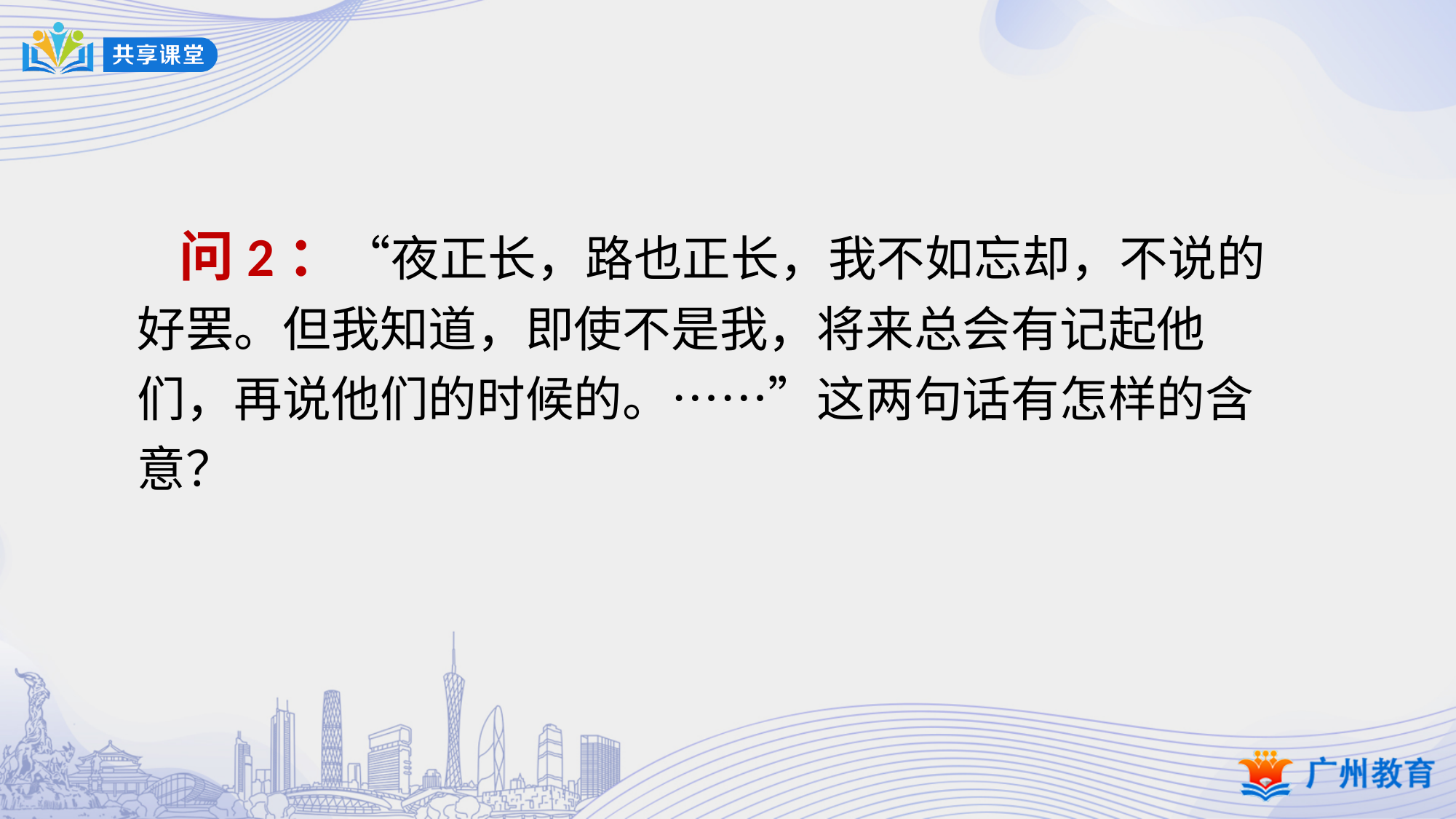

问2：“夜正长，路也正长，我不如忘却，不说的好罢。但我知道，即使不是我，将来总会有记起他们，再说他们的时候的。……”这两句话有怎样的含意？